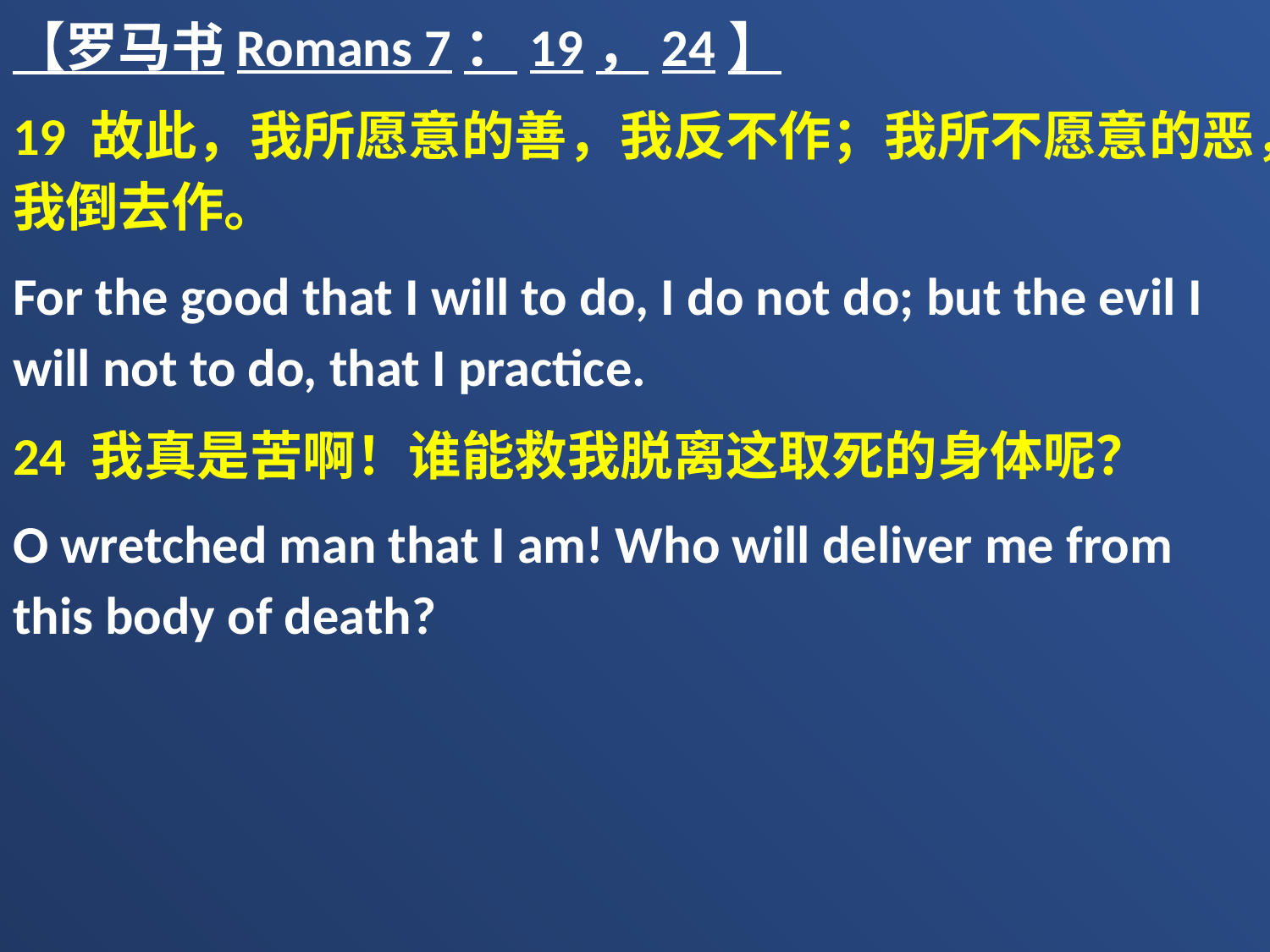

【罗马书Romans 7：19，24】
19 故此，我所愿意的善，我反不作；我所不愿意的恶，我倒去作。
For the good that I will to do, I do not do; but the evil I will not to do, that I practice.
24 我真是苦啊！谁能救我脱离这取死的身体呢？
O wretched man that I am! Who will deliver me from this body of death?